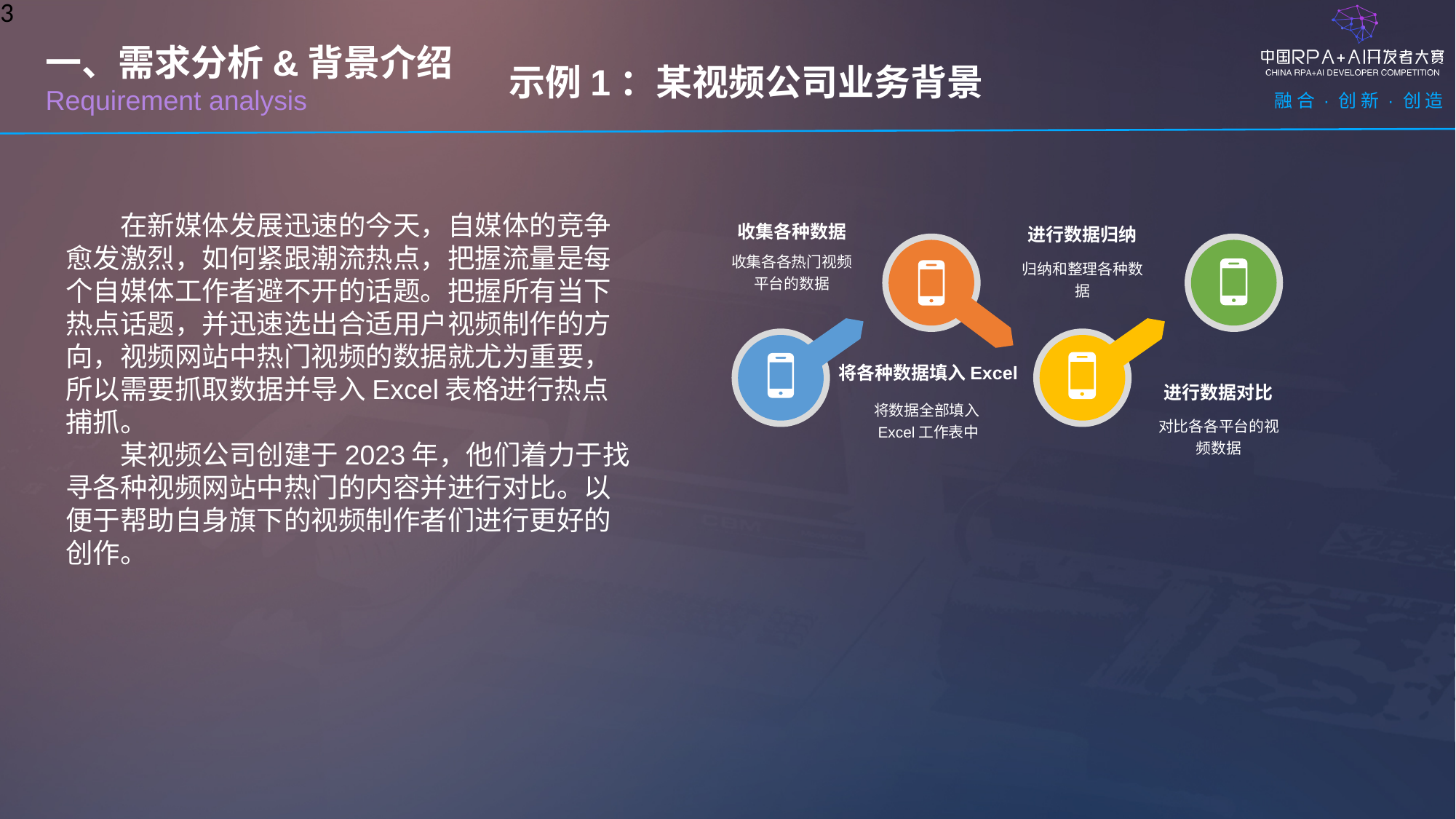

3
示例1：某视频公司业务背景
一、需求分析&背景介绍
Requirement analysis
在新媒体发展迅速的今天，自媒体的竞争愈发激烈，如何紧跟潮流热点，把握流量是每个自媒体工作者避不开的话题。把握所有当下热点话题，并迅速选出合适用户视频制作的方向，视频网站中热门视频的数据就尤为重要，所以需要抓取数据并导入Excel表格进行热点捕抓。
某视频公司创建于2023年，他们着力于找寻各种视频网站中热门的内容并进行对比。以便于帮助自身旗下的视频制作者们进行更好的创作。
收集各种数据
收集各各热门视频平台的数据
进行数据归纳
归纳和整理各种数据
进行数据对比
对比各各平台的视频数据

将各种数据填入Excel
将数据全部填入Excel工作表中